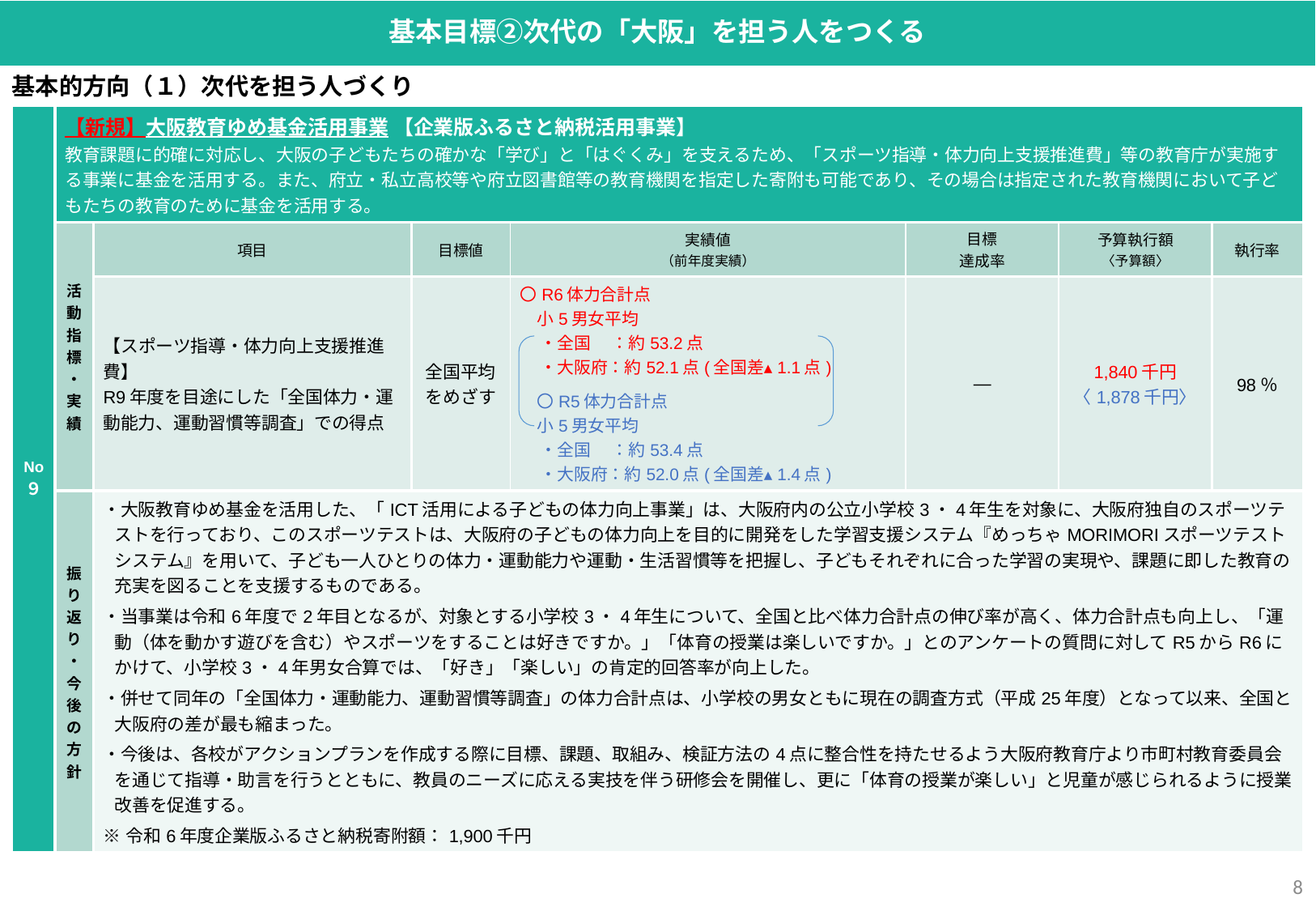

基本目標②次代の「大阪」を担う人をつくる
基本的方向（１）次代を担う人づくり
| No ９ | 【新規】大阪教育ゆめ基金活用事業 【企業版ふるさと納税活用事業】 教育課題に的確に対応し、大阪の子どもたちの確かな「学び」と「はぐくみ」を支えるため、「スポーツ指導・体力向上支援推進費」等の教育庁が実施する事業に基金を活用する。また、府立・私立高校等や府立図書館等の教育機関を指定した寄附も可能であり、その場合は指定された教育機関において子どもたちの教育のために基金を活用する。 |  |  |  |  |  |  |
| --- | --- | --- | --- | --- | --- | --- | --- |
|  | 活動指標・実績 | 項目 | 目標値 | 実績値 （前年度実績） | 目標 達成率 | 予算執行額 〈予算額〉 | 執行率 |
|  |  | 【スポーツ指導・体力向上支援推進費】 R9年度を目途にした「全国体力・運動能力、運動習慣等調査」での得点 | 全国平均をめざす | 〇R6体力合計点 　小5男女平均 　 ・全国　 ：約53.2点 　 ・大阪府：約52.1点(全国差▴1.1点) 　〇R5体力合計点 　小5男女平均 　 ・全国　 ：約53.4点 　 ・大阪府：約52.0点(全国差▴1.4点) | ― | 1,840千円 〈1,878千円〉 | 98％ |
|  | 振り返り・ 今後の方針 | ・大阪教育ゆめ基金を活用した、「ICT活用による子どもの体力向上事業」は、大阪府内の公立小学校3・4年生を対象に、大阪府独自のスポーツテストを行っており、このスポーツテストは、大阪府の子どもの体力向上を目的に開発をした学習支援システム『めっちゃMORIMORIスポーツテストシステム』を用いて、子ども一人ひとりの体力・運動能力や運動・生活習慣等を把握し、子どもそれぞれに合った学習の実現や、課題に即した教育の充実を図ることを支援するものである。 ・当事業は令和6年度で2年⽬となるが、対象とする小学校3・4年生について、全国と⽐べ体⼒合計点の伸び率が⾼く、体⼒合計点も向上し、「運動（体を動かす遊びを含む）やスポーツをすることは好きですか。」「体育の授業は楽しいですか。」とのアンケートの質問に対してR5からR6にかけて、小学校3・4年男女合算では、「好き」「楽しい」の肯定的回答率が向上した。 ・併せて同年の「全国体力・運動能力、運動習慣等調査」の体力合計点は、小学校の男女ともに現在の調査方式（平成25年度）となって以来、全国と大阪府の差が最も縮まった。 ・今後は、各校がアクションプランを作成する際に目標、課題、取組み、検証⽅法の4点に整合性を持たせるよう大阪府教育庁より市町村教育委員会を通じて指導・助⾔を⾏うとともに、教員のニーズに応える実技を伴う研修会を開催し、更に「体育の授業が楽しい」と児童が感じられるように授業改善を促進する。 ※令和6年度企業版ふるさと納税寄附額：1,900千円 |  |  |  |  |  |

8